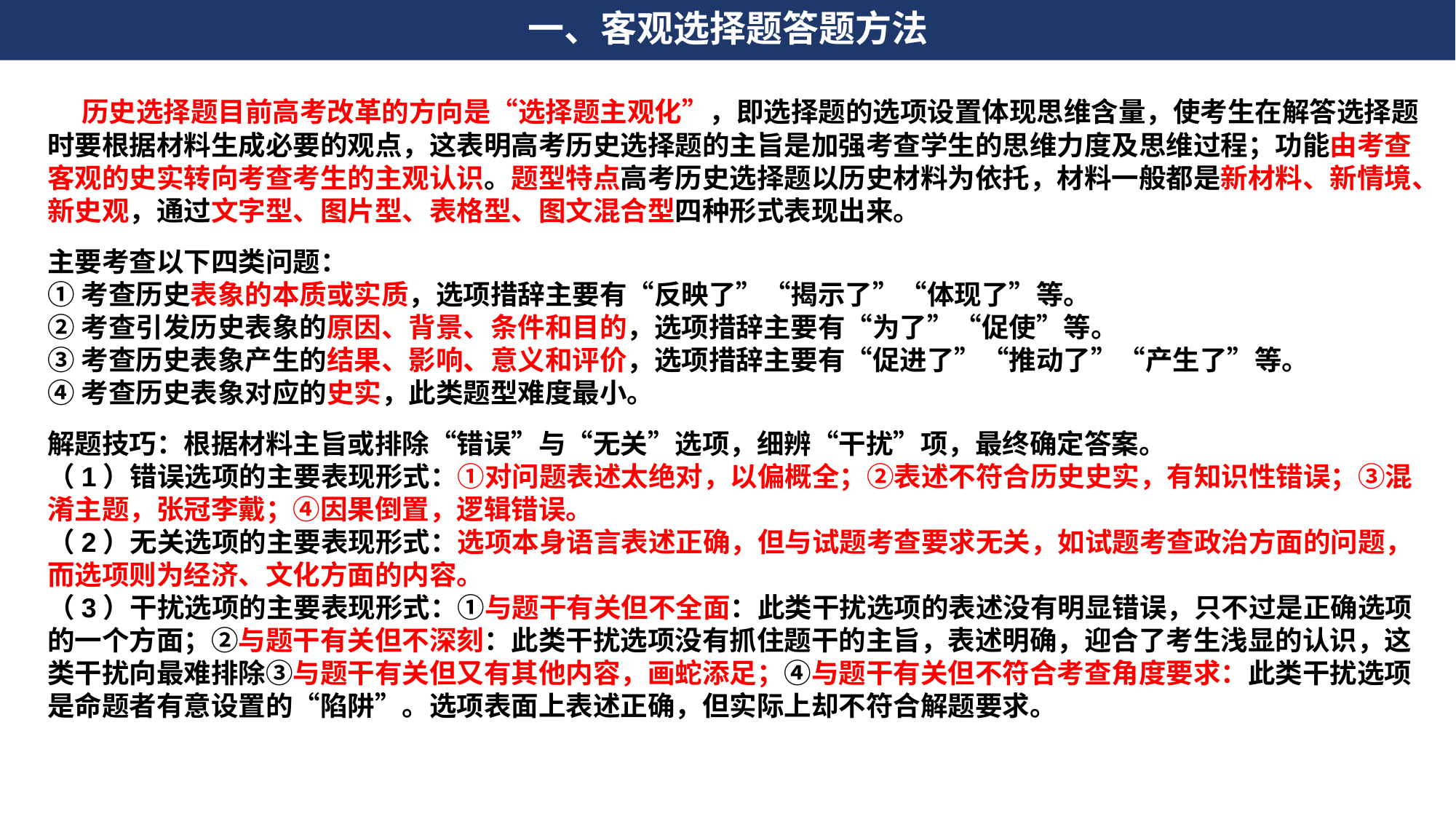

一、客观选择题答题方法
    历史选择题目前高考改革的方向是“选择题主观化”，即选择题的选项设置体现思维含量，使考生在解答选择题时要根据材料生成必要的观点，这表明高考历史选择题的主旨是加强考查学生的思维力度及思维过程；功能由考查客观的史实转向考查考生的主观认识。题型特点高考历史选择题以历史材料为依托，材料一般都是新材料、新情境、新史观，通过文字型、图片型、表格型、图文混合型四种形式表现出来。

主要考查以下四类问题：
①考查历史表象的本质或实质，选项措辞主要有“反映了”“揭示了”“体现了”等。
②考查引发历史表象的原因、背景、条件和目的，选项措辞主要有“为了”“促使”等。
③考查历史表象产生的结果、影响、意义和评价，选项措辞主要有“促进了”“推动了”“产生了”等。
④考查历史表象对应的史实，此类题型难度最小。

解题技巧：根据材料主旨或排除“错误”与“无关”选项，细辨“干扰”项，最终确定答案。
（1）错误选项的主要表现形式：①对问题表述太绝对，以偏概全；②表述不符合历史史实，有知识性错误；③混淆主题，张冠李戴；④因果倒置，逻辑错误。
（2）无关选项的主要表现形式：选项本身语言表述正确，但与试题考查要求无关，如试题考查政治方面的问题，而选项则为经济、文化方面的内容。
（3）干扰选项的主要表现形式：①与题干有关但不全面：此类干扰选项的表述没有明显错误，只不过是正确选项的一个方面；②与题干有关但不深刻：此类干扰选项没有抓住题干的主旨，表述明确，迎合了考生浅显的认识，这类干扰向最难排除③与题干有关但又有其他内容，画蛇添足；④与题干有关但不符合考查角度要求：此类干扰选项是命题者有意设置的“陷阱”。选项表面上表述正确，但实际上却不符合解题要求。